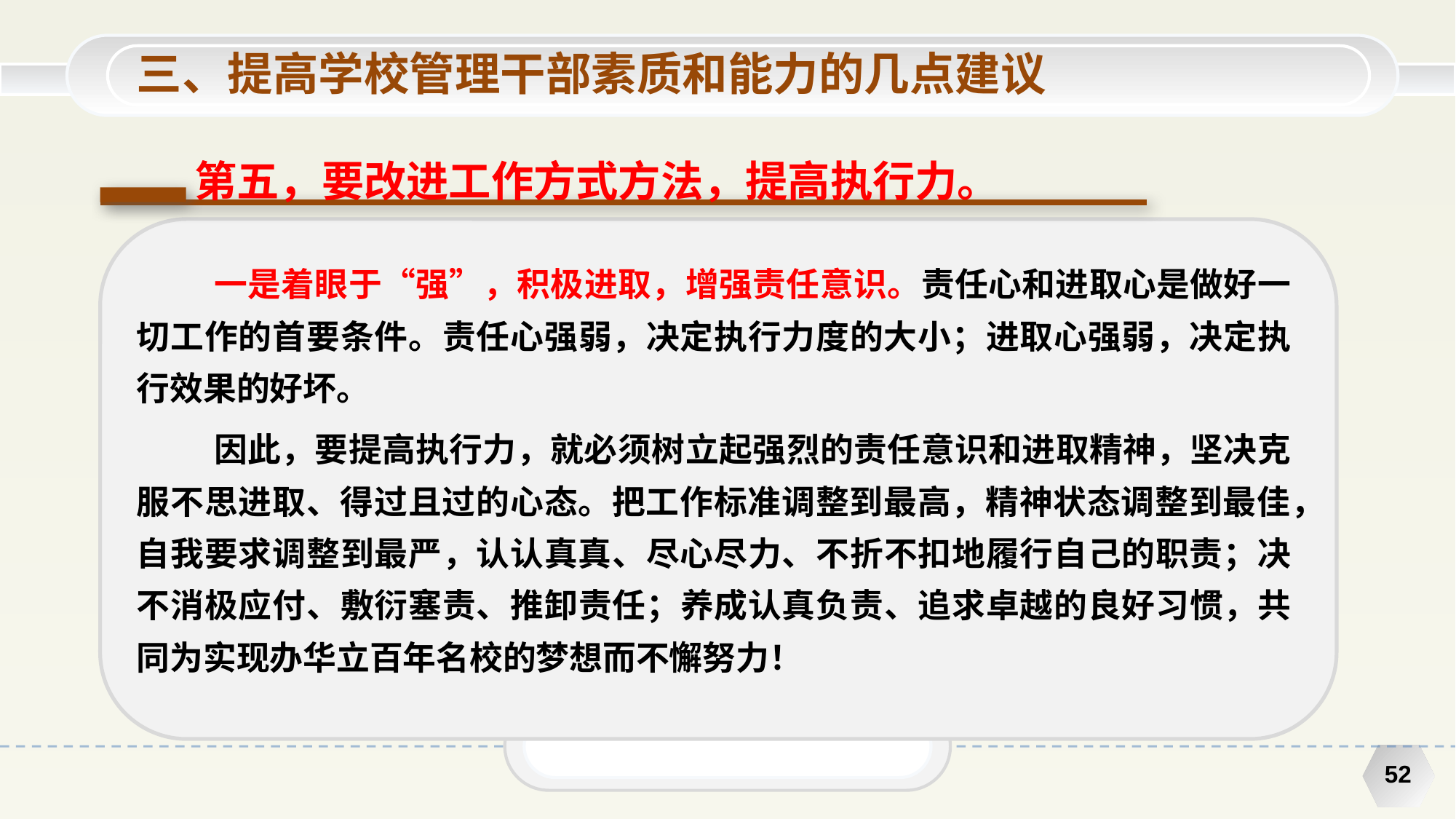

三、提高学校管理干部素质和能力的几点建议
第五，要改进工作方式方法，提高执行力。

一是着眼于“强”，积极进取，增强责任意识。责任心和进取心是做好一切工作的首要条件。责任心强弱，决定执行力度的大小；进取心强弱，决定执行效果的好坏。
因此，要提高执行力，就必须树立起强烈的责任意识和进取精神，坚决克服不思进取、得过且过的心态。把工作标准调整到最高，精神状态调整到最佳，自我要求调整到最严，认认真真、尽心尽力、不折不扣地履行自己的职责；决不消极应付、敷衍塞责、推卸责任；养成认真负责、追求卓越的良好习惯，共同为实现办华立百年名校的梦想而不懈努力！